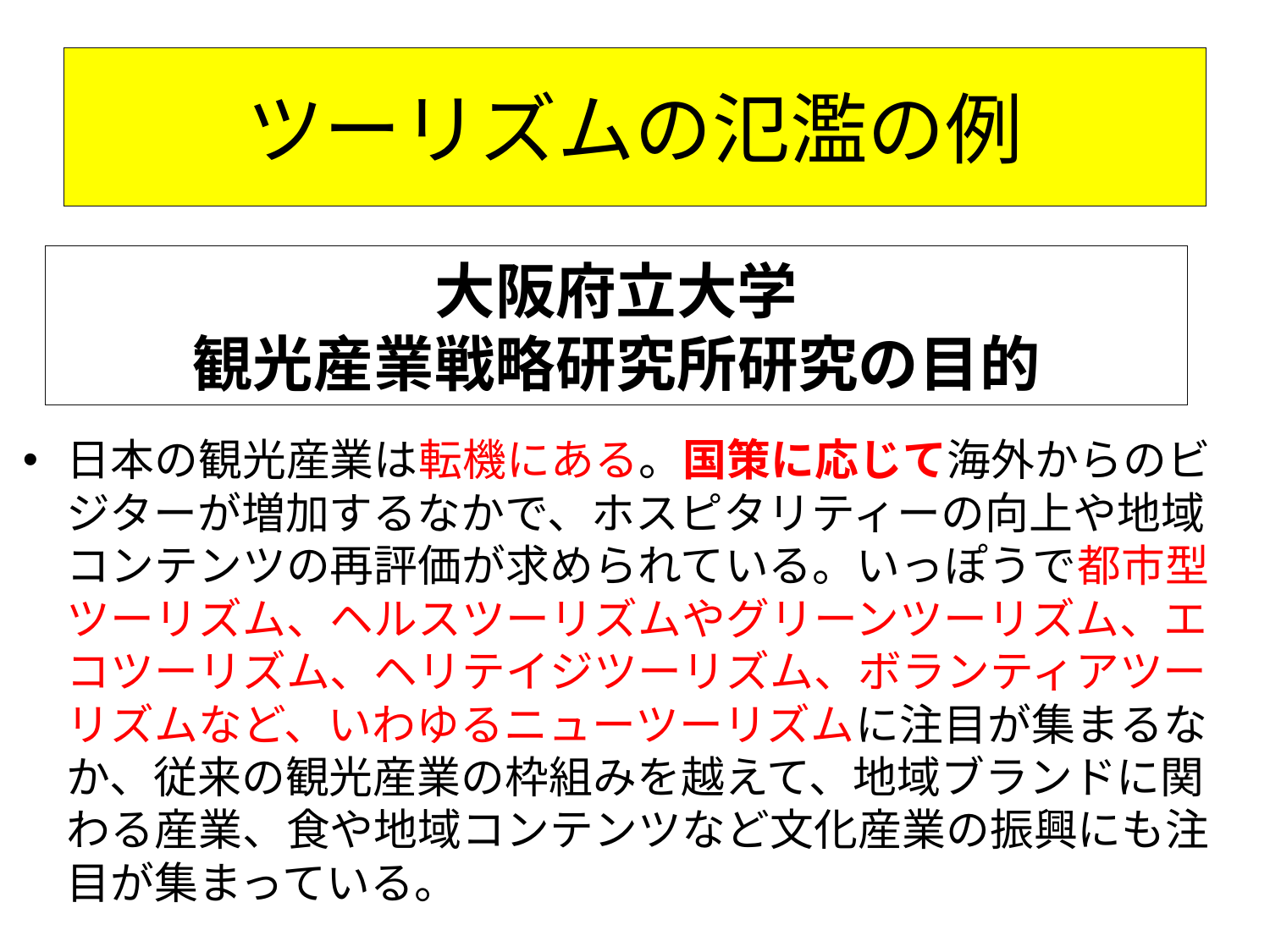

# ツーリズムの氾濫の例
大阪府立大学
観光産業戦略研究所研究の目的
日本の観光産業は転機にある。国策に応じて海外からのビジターが増加するなかで、ホスピタリティーの向上や地域コンテンツの再評価が求められている。いっぽうで都市型ツーリズム、ヘルスツーリズムやグリーンツーリズム、エコツーリズム、ヘリテイジツーリズム、ボランティアツーリズムなど、いわゆるニューツーリズムに注目が集まるなか、従来の観光産業の枠組みを越えて、地域ブランドに関わる産業、食や地域コンテンツなど文化産業の振興にも注目が集まっている。